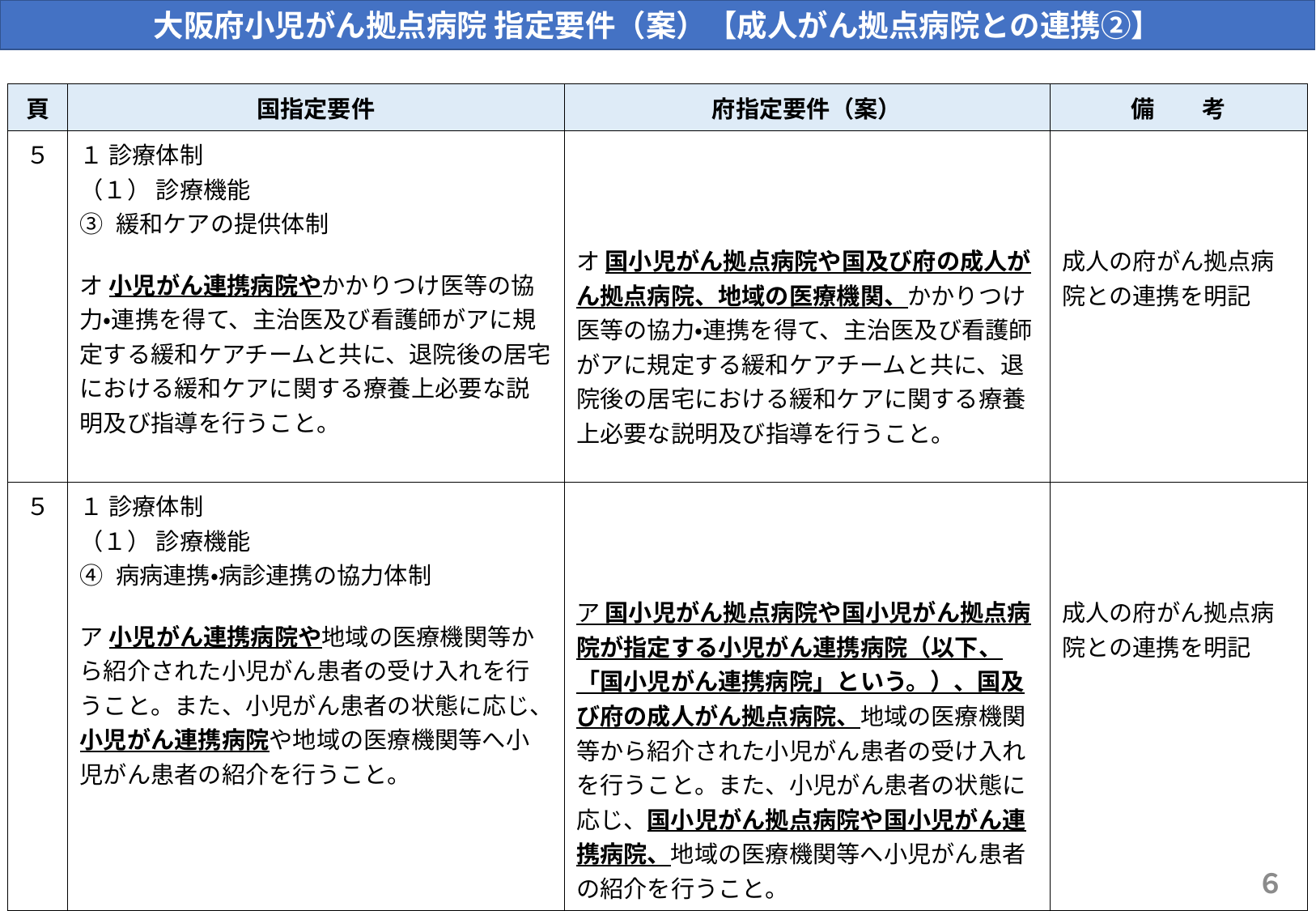

大阪府小児がん拠点病院 指定要件（案）【成人がん拠点病院との連携②】
| 頁 | 国指定要件 | 府指定要件（案） | 備　　考 |
| --- | --- | --- | --- |
| ５ | １ 診療体制 （１） 診療機能 ③ 緩和ケアの提供体制 オ 小児がん連携病院やかかりつけ医等の協力・連携を得て、主治医及び看護師がアに規定する緩和ケアチームと共に、退院後の居宅における緩和ケアに関する療養上必要な説明及び指導を行うこと。 | オ 国小児がん拠点病院や国及び府の成人がん拠点病院、地域の医療機関、かかりつけ医等の協力・連携を得て、主治医及び看護師がアに規定する緩和ケアチームと共に、退院後の居宅における緩和ケアに関する療養上必要な説明及び指導を行うこと。 | 成人の府がん拠点病院との連携を明記 |
| ５ | １ 診療体制 （１） 診療機能 ④ 病病連携・病診連携の協力体制 ア 小児がん連携病院や地域の医療機関等から紹介された小児がん患者の受け入れを行うこと。また、小児がん患者の状態に応じ、小児がん連携病院や地域の医療機関等へ小児がん患者の紹介を行うこと。 | ア 国小児がん拠点病院や国小児がん拠点病院が指定する小児がん連携病院（以下、「国小児がん連携病院」という。）、国及び府の成人がん拠点病院、地域の医療機関等から紹介された小児がん患者の受け入れを行うこと。また、小児がん患者の状態に応じ、国小児がん拠点病院や国小児がん連携病院、地域の医療機関等へ小児がん患者の紹介を行うこと。 | 成人の府がん拠点病院との連携を明記 |
６